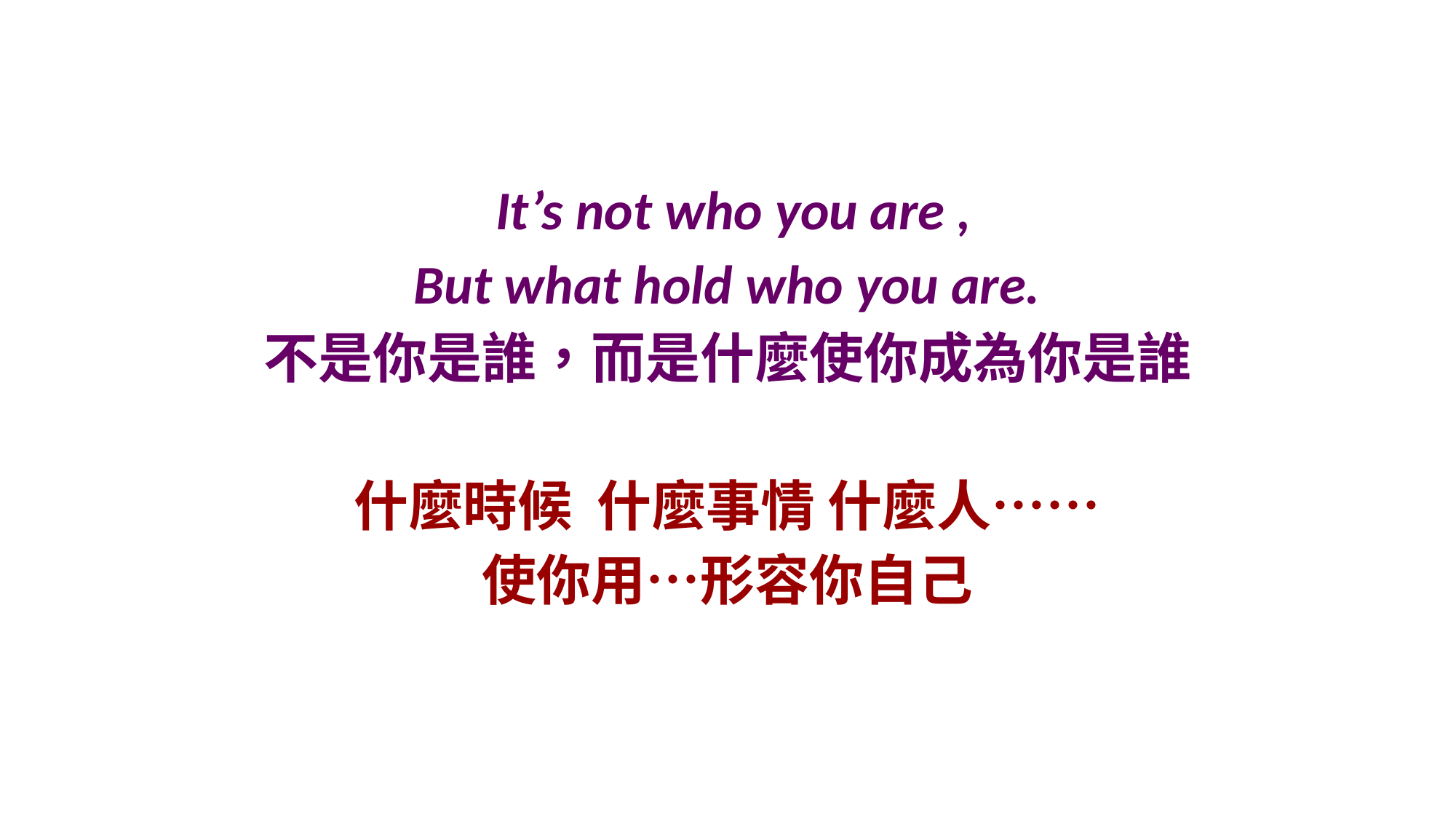

It’s not who you are ,
 But what hold who you are.
不是你是誰，而是什麼使你成為你是誰

什麼時候  什麼事情 什麼人……
使你用…形容你自己